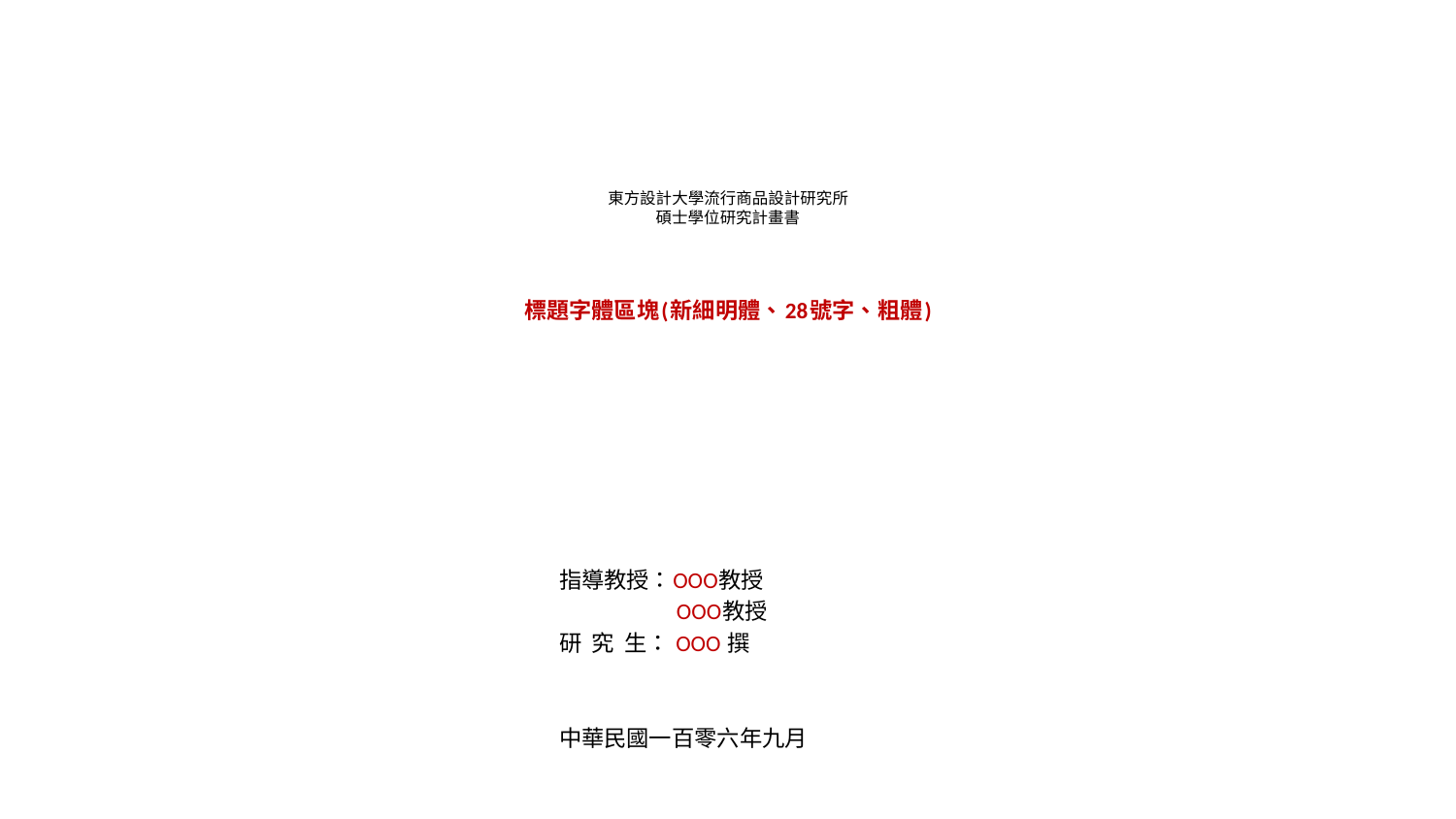

# 東方設計大學流行商品設計研究所 碩士學位研究計畫書 標題字體區塊(新細明體、28號字、粗體)
指導教授：OOO教授
                       OOO教授
研  究  生： OOO 撰

中華民國一百零六年九月